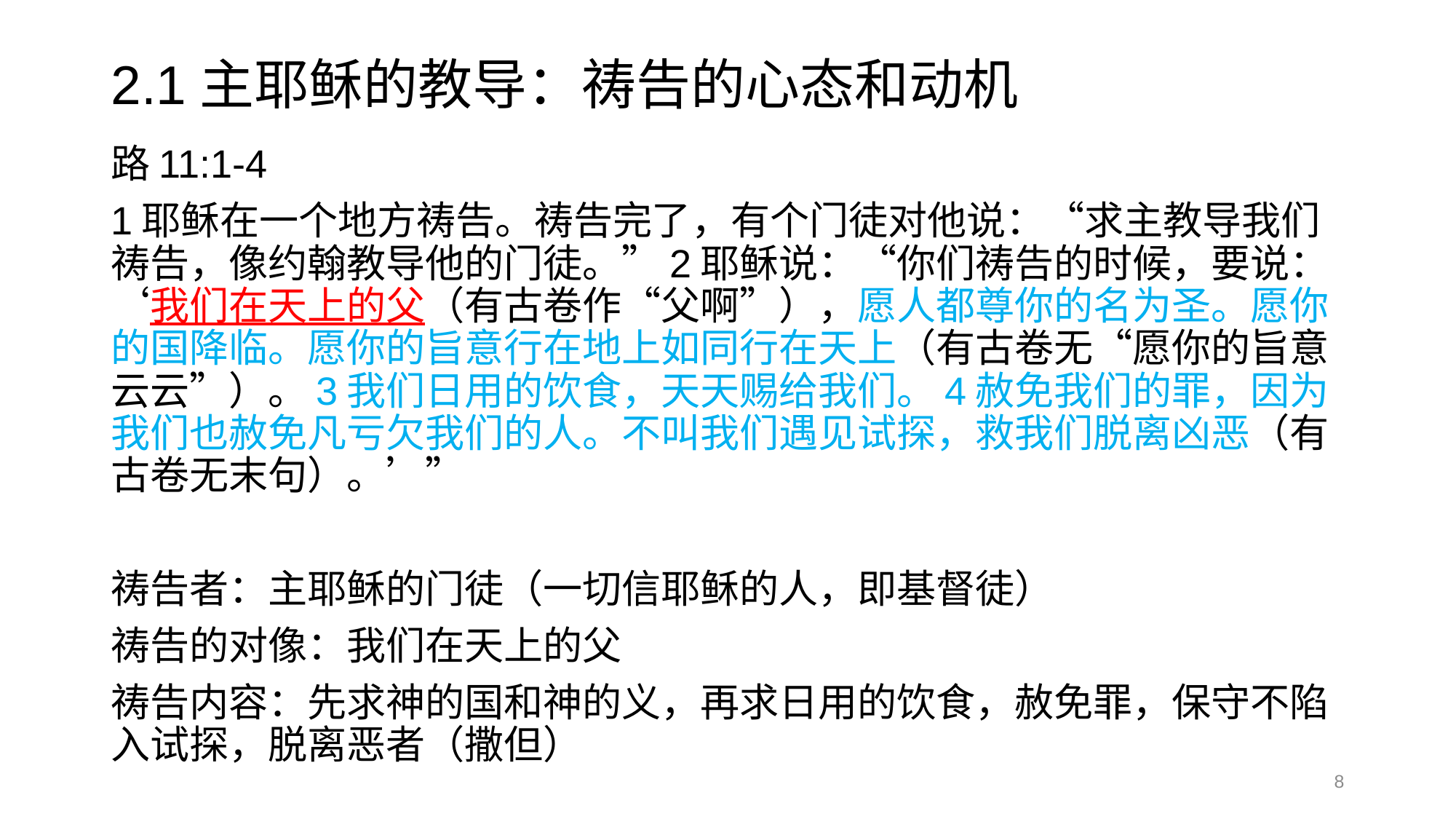

# 2.1主耶稣的教导：祷告的心态和动机
路11:1-4
1耶稣在一个地方祷告。祷告完了，有个门徒对他说：“求主教导我们祷告，像约翰教导他的门徒。”2耶稣说：“你们祷告的时候，要说：‘我们在天上的父（有古卷作“父啊”），愿人都尊你的名为圣。愿你的国降临。愿你的旨意行在地上如同行在天上（有古卷无“愿你的旨意云云”）。3我们日用的饮食，天天赐给我们。4赦免我们的罪，因为我们也赦免凡亏欠我们的人。不叫我们遇见试探，救我们脱离凶恶（有古卷无末句）。’”

祷告者：主耶稣的门徒（一切信耶稣的人，即基督徒）
祷告的对像：我们在天上的父
祷告内容：先求神的国和神的义，再求日用的饮食，赦免罪，保守不陷入试探，脱离恶者（撒但）
8